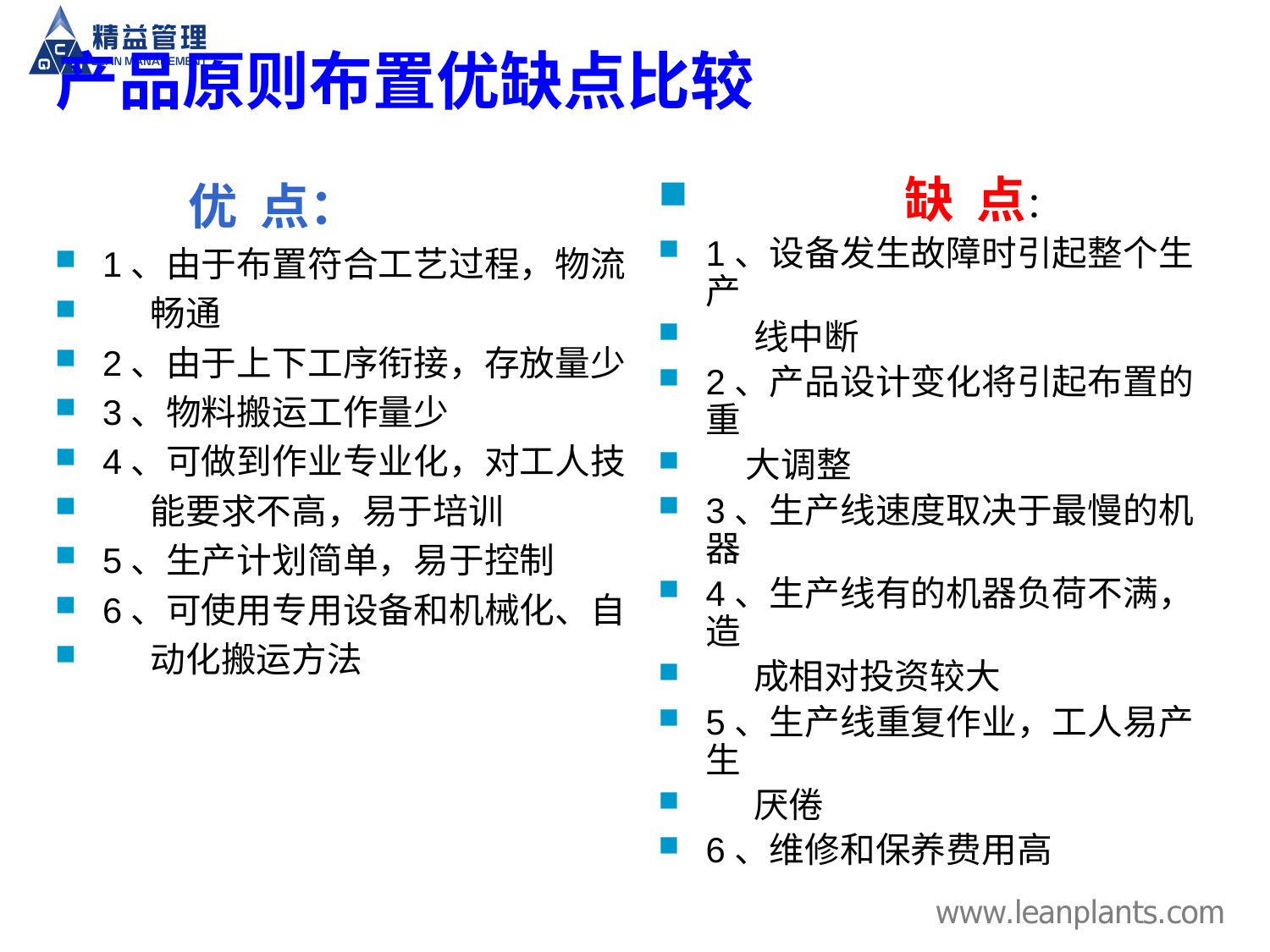

# 产品原则布置优缺点比较
                优  点：
1、由于布置符合工艺过程，物流
     畅通
2、由于上下工序衔接，存放量少
3、物料搬运工作量少
4、可做到作业专业化，对工人技
     能要求不高，易于培训
5、生产计划简单，易于控制
6、可使用专用设备和机械化、自
     动化搬运方法
                 缺  点：
1、设备发生故障时引起整个生产
     线中断
2、产品设计变化将引起布置的重
    大调整
3、生产线速度取决于最慢的机器
4、生产线有的机器负荷不满，造
     成相对投资较大
5、生产线重复作业，工人易产生
     厌倦
6、维修和保养费用高